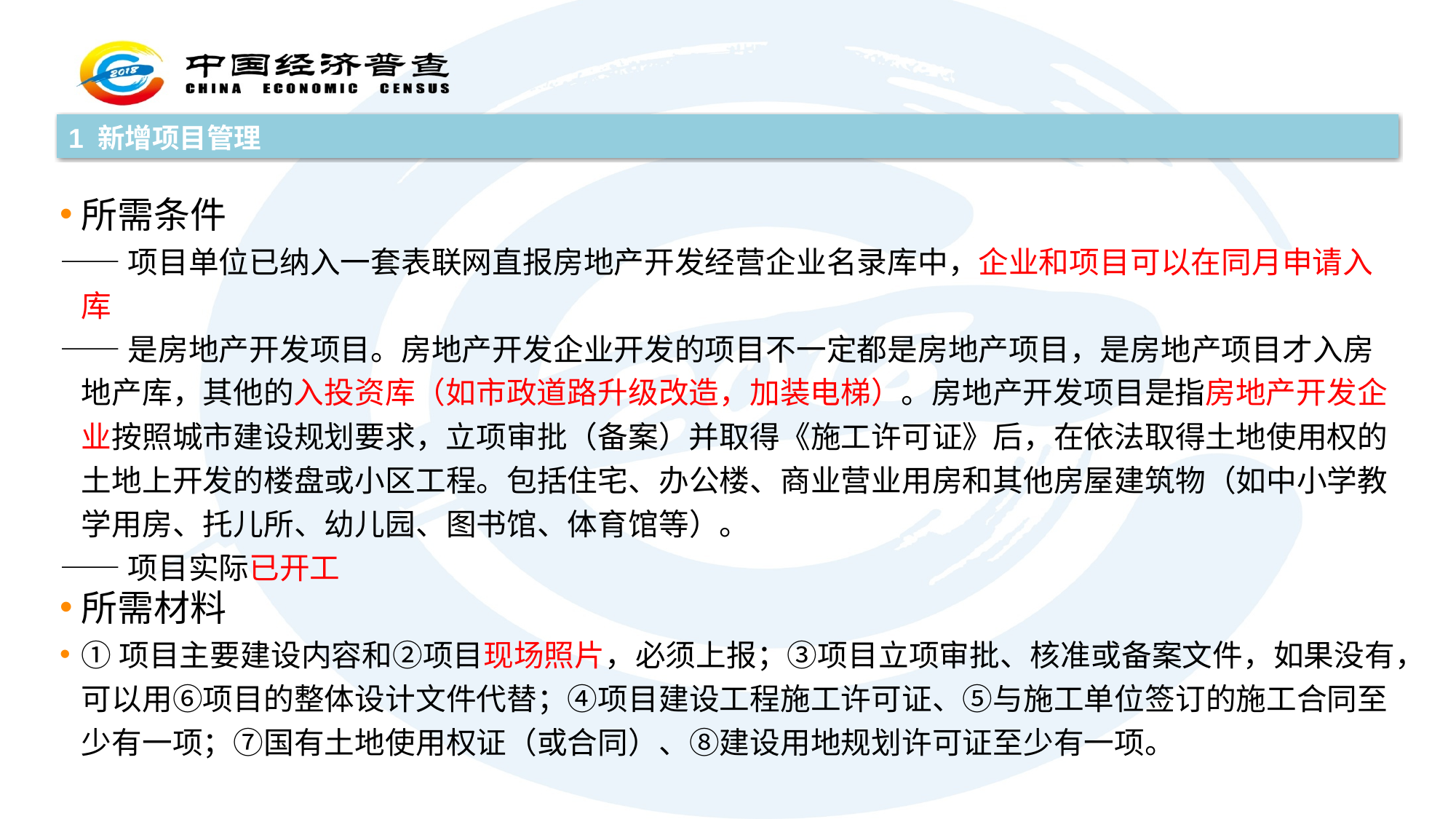

1 新增项目管理
所需条件
——项目单位已纳入一套表联网直报房地产开发经营企业名录库中，企业和项目可以在同月申请入库
——是房地产开发项目。房地产开发企业开发的项目不一定都是房地产项目，是房地产项目才入房地产库，其他的入投资库（如市政道路升级改造，加装电梯）。房地产开发项目是指房地产开发企业按照城市建设规划要求，立项审批（备案）并取得《施工许可证》后，在依法取得土地使用权的土地上开发的楼盘或小区工程。包括住宅、办公楼、商业营业用房和其他房屋建筑物（如中小学教学用房、托儿所、幼儿园、图书馆、体育馆等）。
——项目实际已开工
所需材料
①项目主要建设内容和②项目现场照片，必须上报；③项目立项审批、核准或备案文件，如果没有，可以用⑥项目的整体设计文件代替；④项目建设工程施工许可证、⑤与施工单位签订的施工合同至少有一项；⑦国有土地使用权证（或合同）、⑧建设用地规划许可证至少有一项。